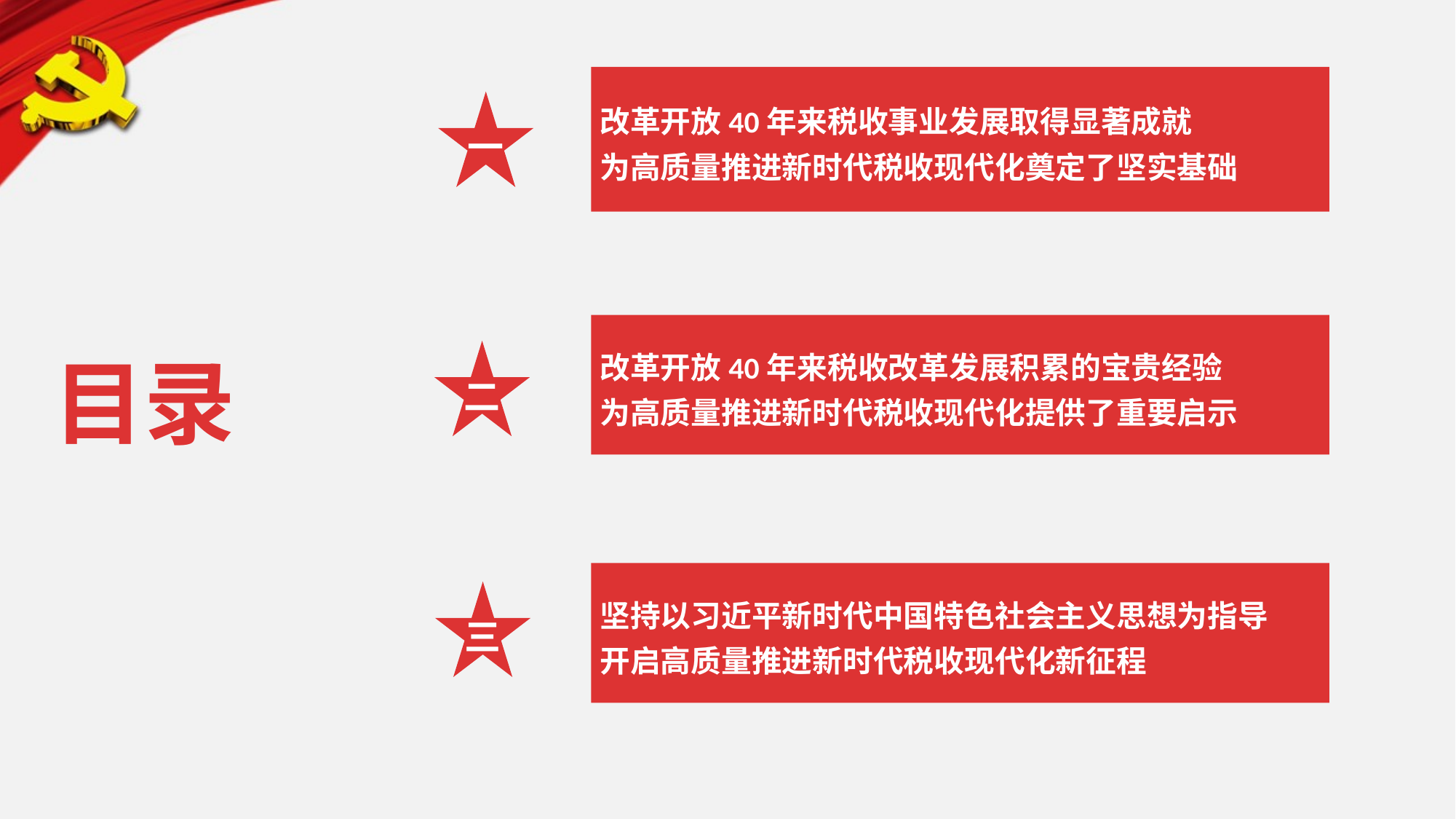

改革开放40年来税收事业发展取得显著成就
为高质量推进新时代税收现代化奠定了坚实基础
一
改革开放40年来税收改革发展积累的宝贵经验
为高质量推进新时代税收现代化提供了重要启示
目录
二
坚持以习近平新时代中国特色社会主义思想为指导
开启高质量推进新时代税收现代化新征程
三